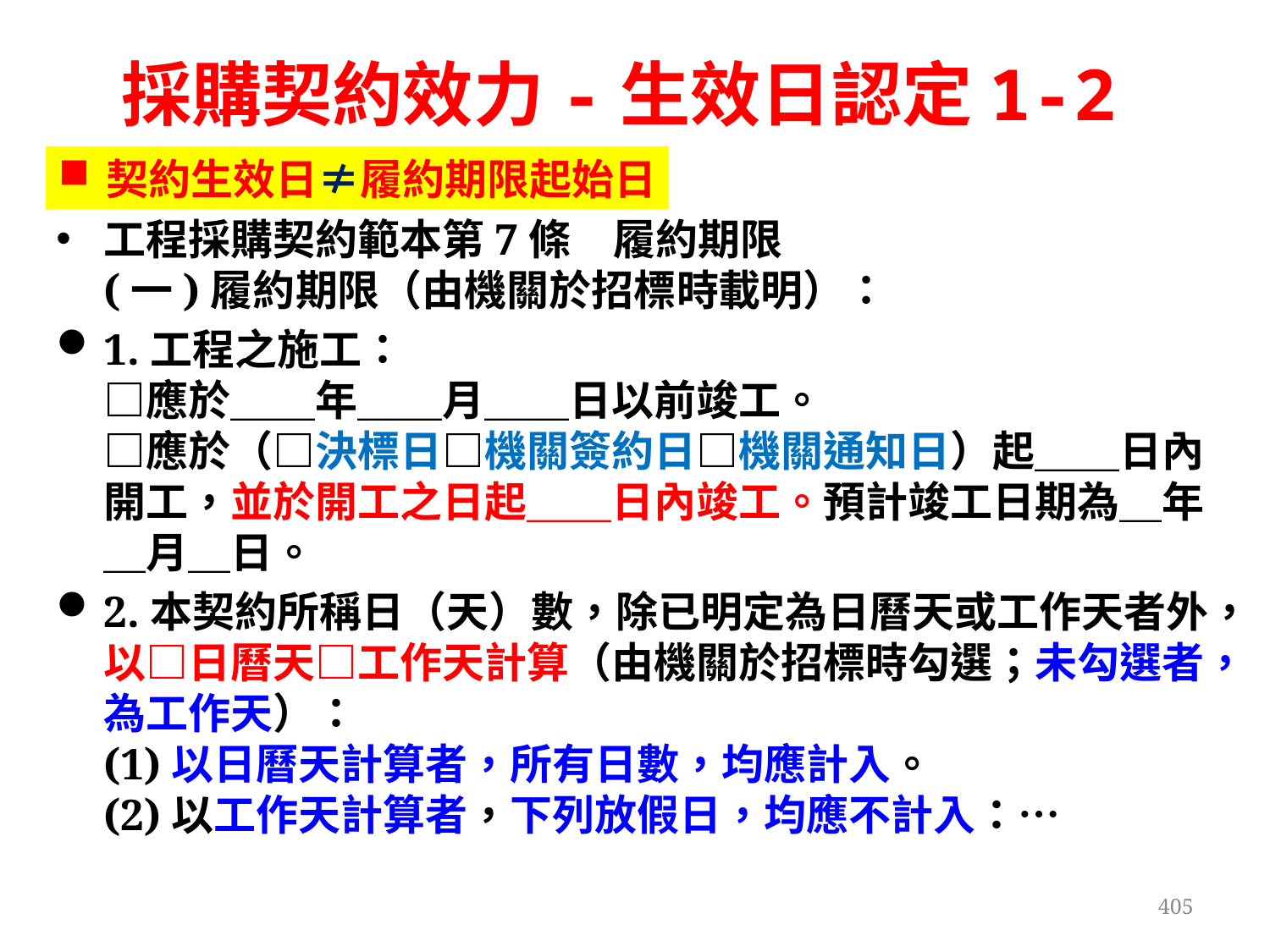

# 採購契約效力-生效日認定1-2
契約生效日≠履約期限起始日
工程採購契約範本第7條　履約期限
(一)履約期限（由機關於招標時載明）：
1.工程之施工：
□應於＿＿年＿＿月＿＿日以前竣工。
□應於（□決標日□機關簽約日□機關通知日）起＿＿日內開工，並於開工之日起＿＿日內竣工。預計竣工日期為＿年＿月＿日。
2.本契約所稱日（天）數，除已明定為日曆天或工作天者外，以□日曆天□工作天計算（由機關於招標時勾選；未勾選者，為工作天）：
(1)以日曆天計算者，所有日數，均應計入。
(2)以工作天計算者，下列放假日，均應不計入：…

405